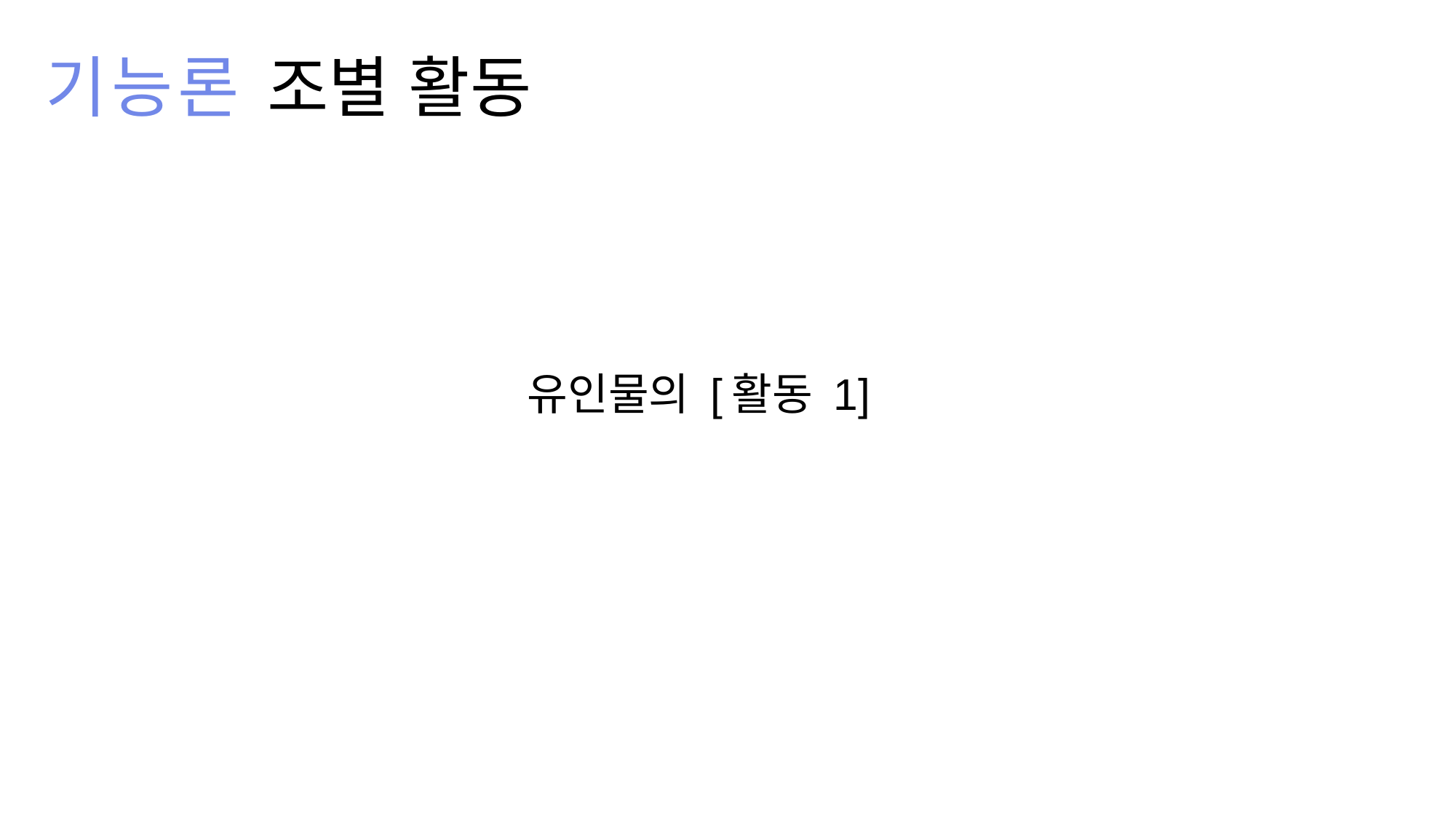

# 기능론 조별 활동
유인물의 [활동 1]